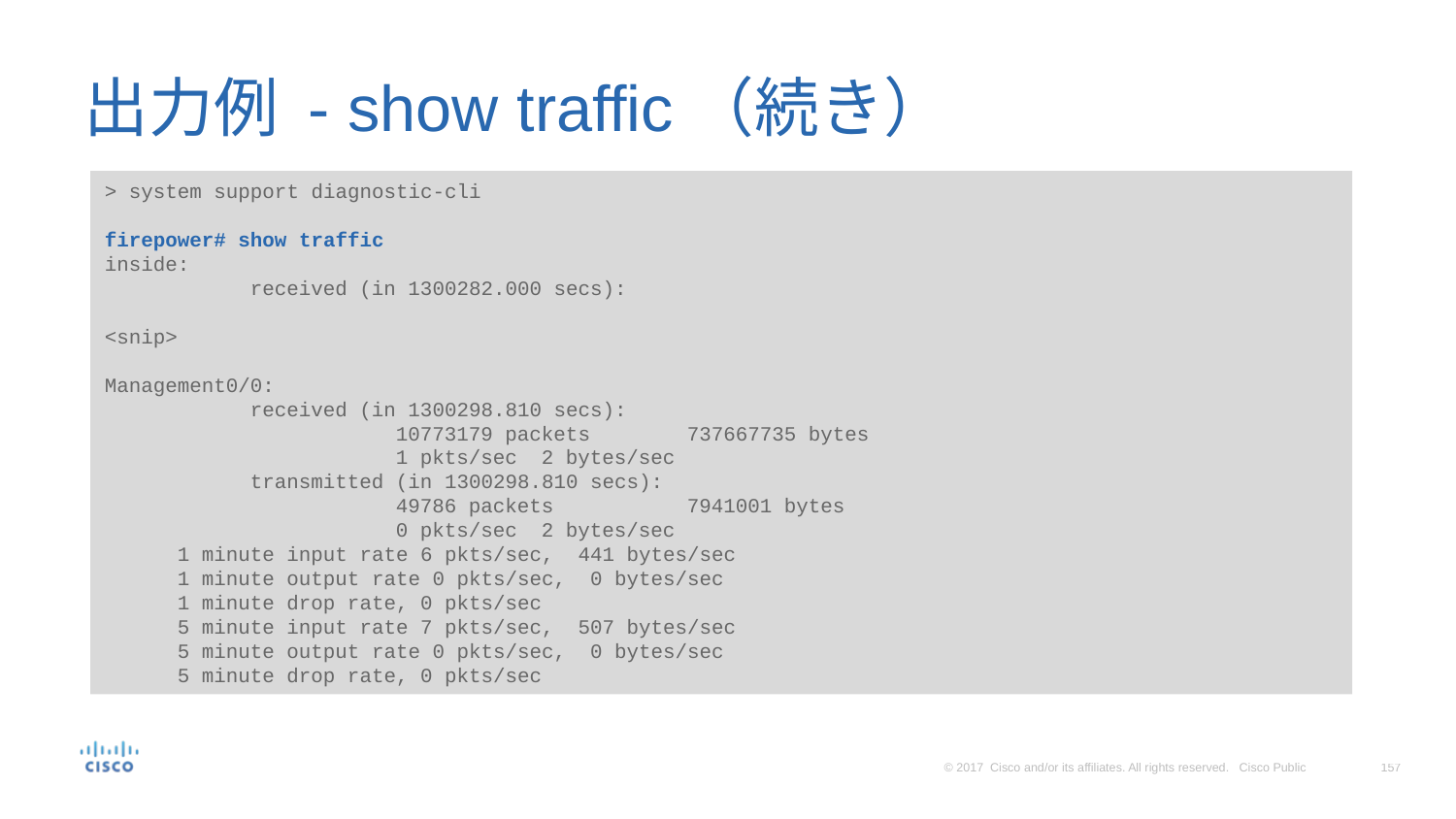

# 出力例 - show traffic（続き）
> system support diagnostic-cli

firepower# show traffic
inside:
	received (in 1300282.000 secs):

<snip>

Management0/0:
	received (in 1300298.810 secs):
		10773179 packets	737667735 bytes
		1 pkts/sec	2 bytes/sec
	transmitted (in 1300298.810 secs):
		49786 packets	7941001 bytes
		0 pkts/sec	2 bytes/sec
      1 minute input rate 6 pkts/sec,  441 bytes/sec
      1 minute output rate 0 pkts/sec,  0 bytes/sec
      1 minute drop rate, 0 pkts/sec
      5 minute input rate 7 pkts/sec,  507 bytes/sec
      5 minute output rate 0 pkts/sec,  0 bytes/sec
      5 minute drop rate, 0 pkts/sec